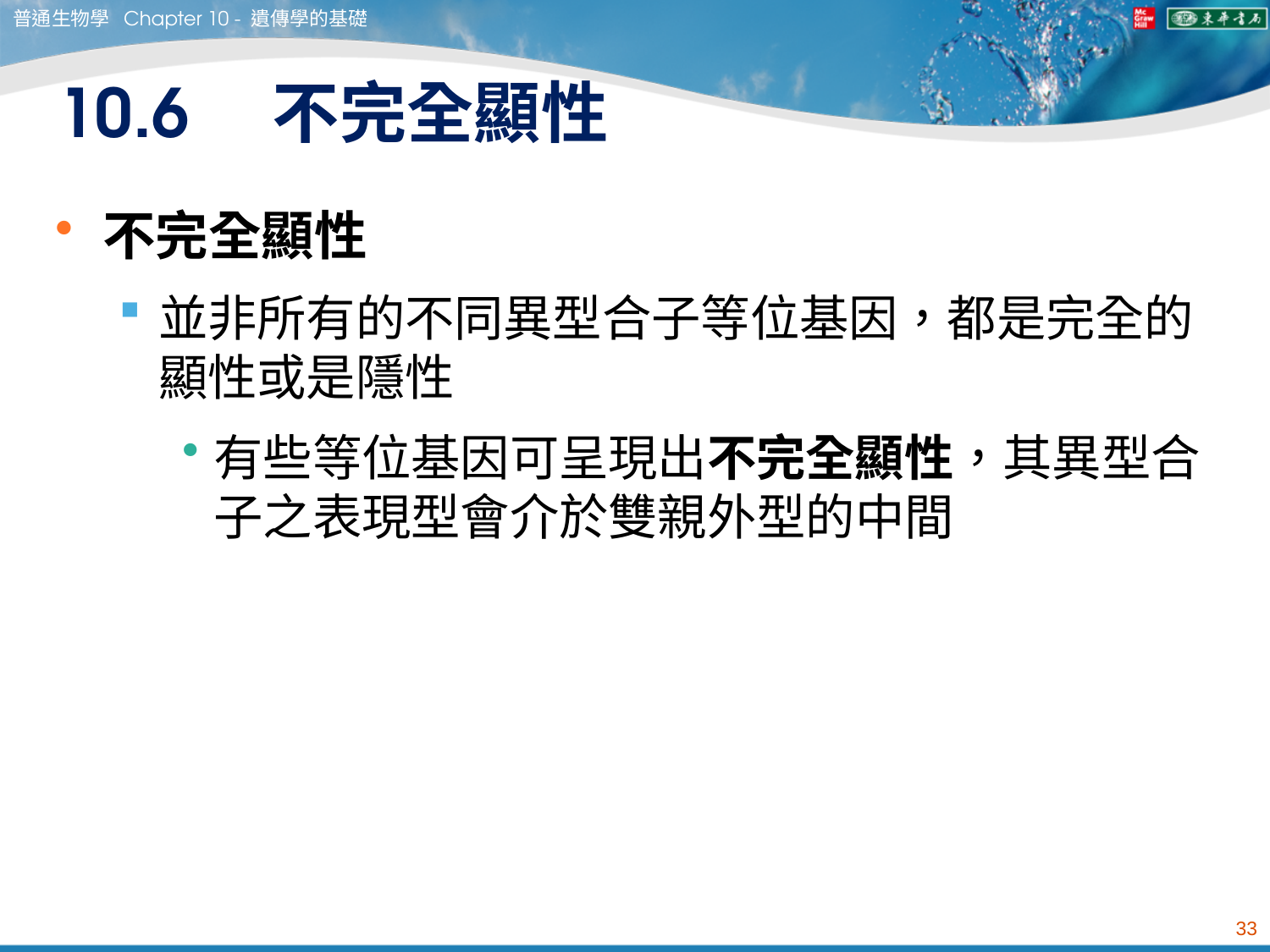

普通生物學  Chapter 10 - 遺傳學的基礎
# 10.6　不完全顯性
不完全顯性
並非所有的不同異型合子等位基因，都是完全的顯性或是隱性
有些等位基因可呈現出不完全顯性，其異型合子之表現型會介於雙親外型的中間
33